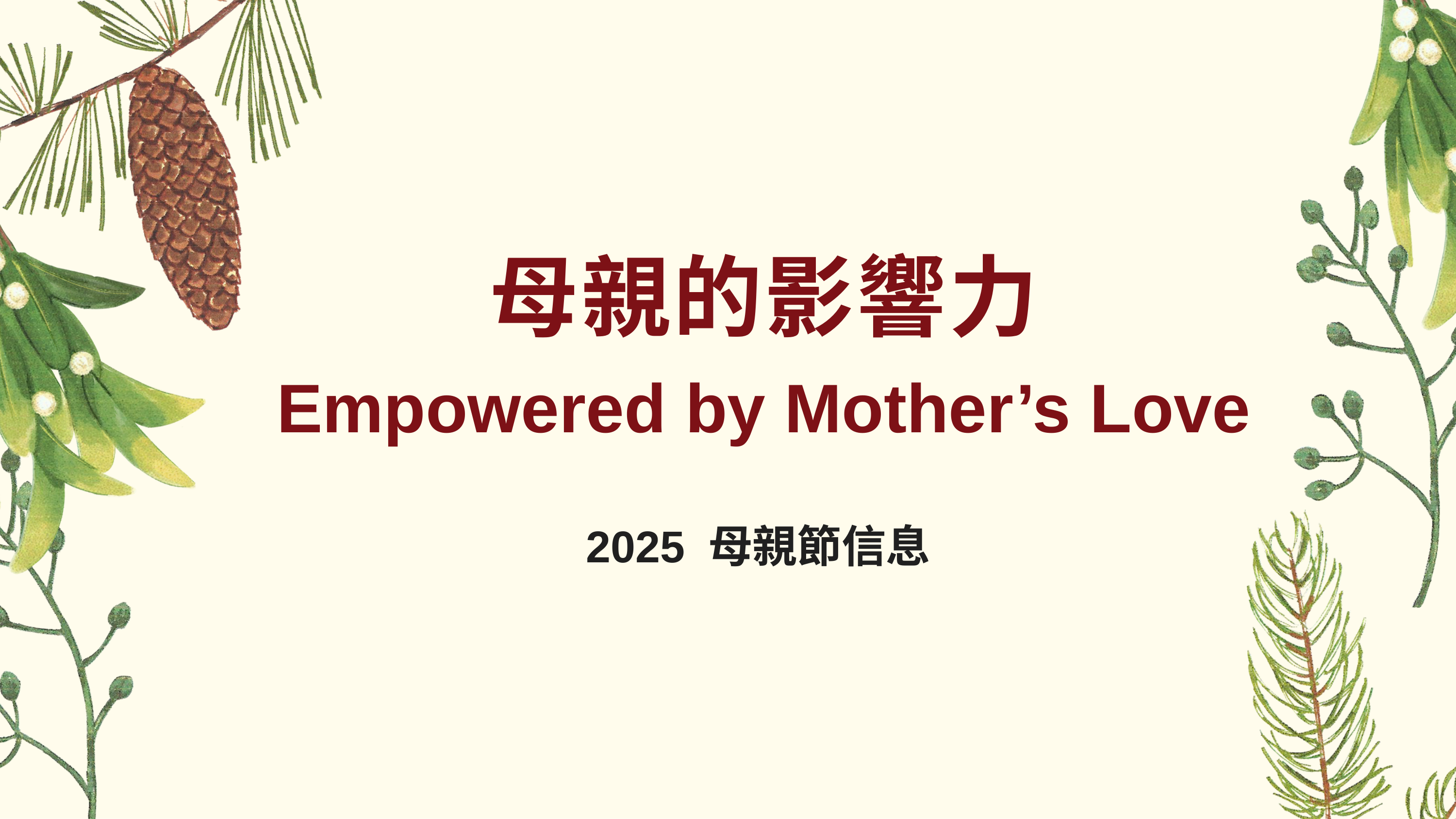

母親的影響力
Empowered by Mother’s Love
2025 母親節信息